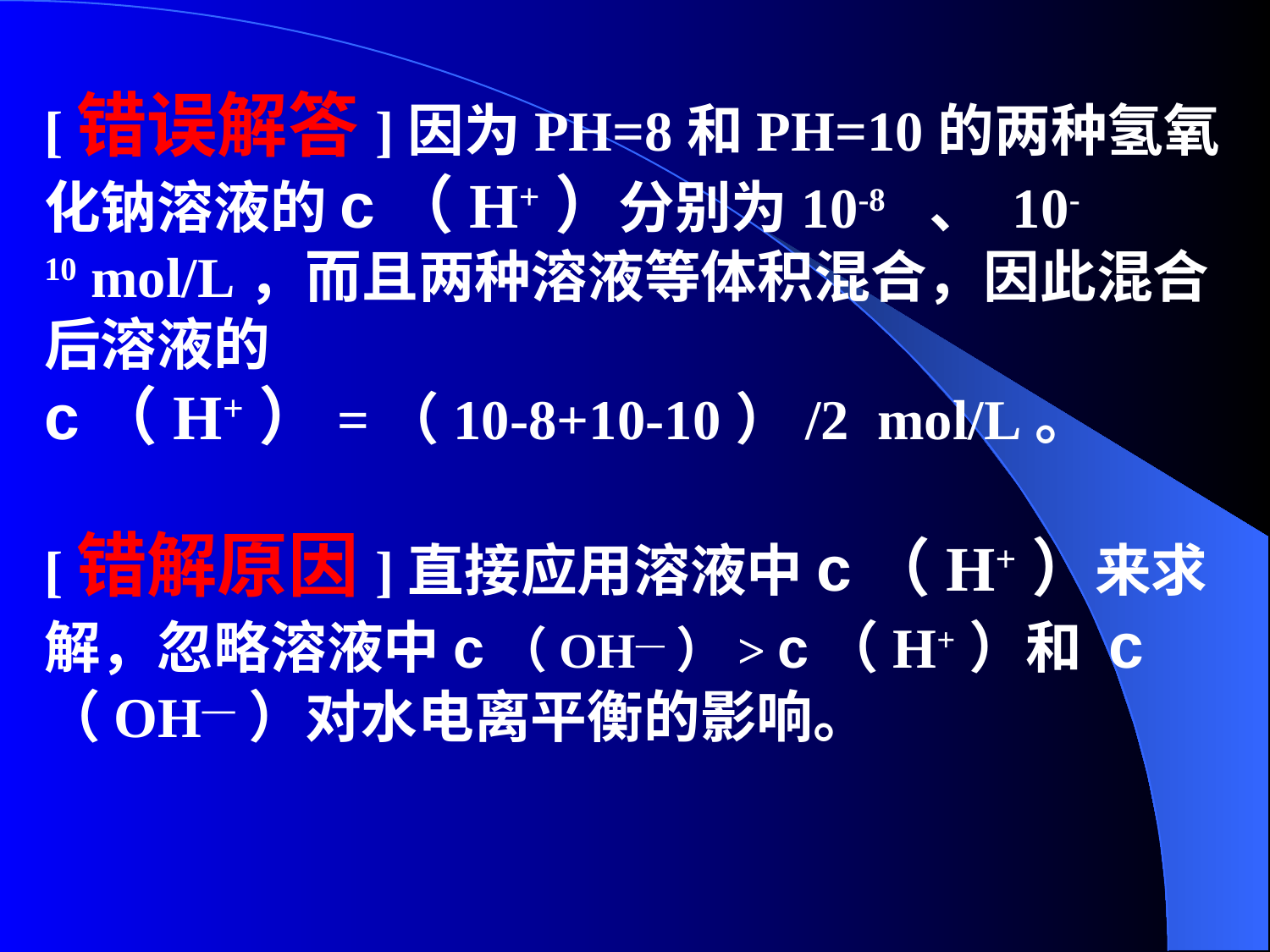

[错误解答]因为PH=8和PH=10的两种氢氧化钠溶液的c（H+）分别为10-8   、 10-10 mol/L，而且两种溶液等体积混合，因此混合后溶液的
c（H+）=（10-8+10-10）/2  mol/L。
[错解原因]直接应用溶液中c（H+）来求解，忽略溶液中c（OH—）> c（H+）和 c（OH—）对水电离平衡的影响。

41